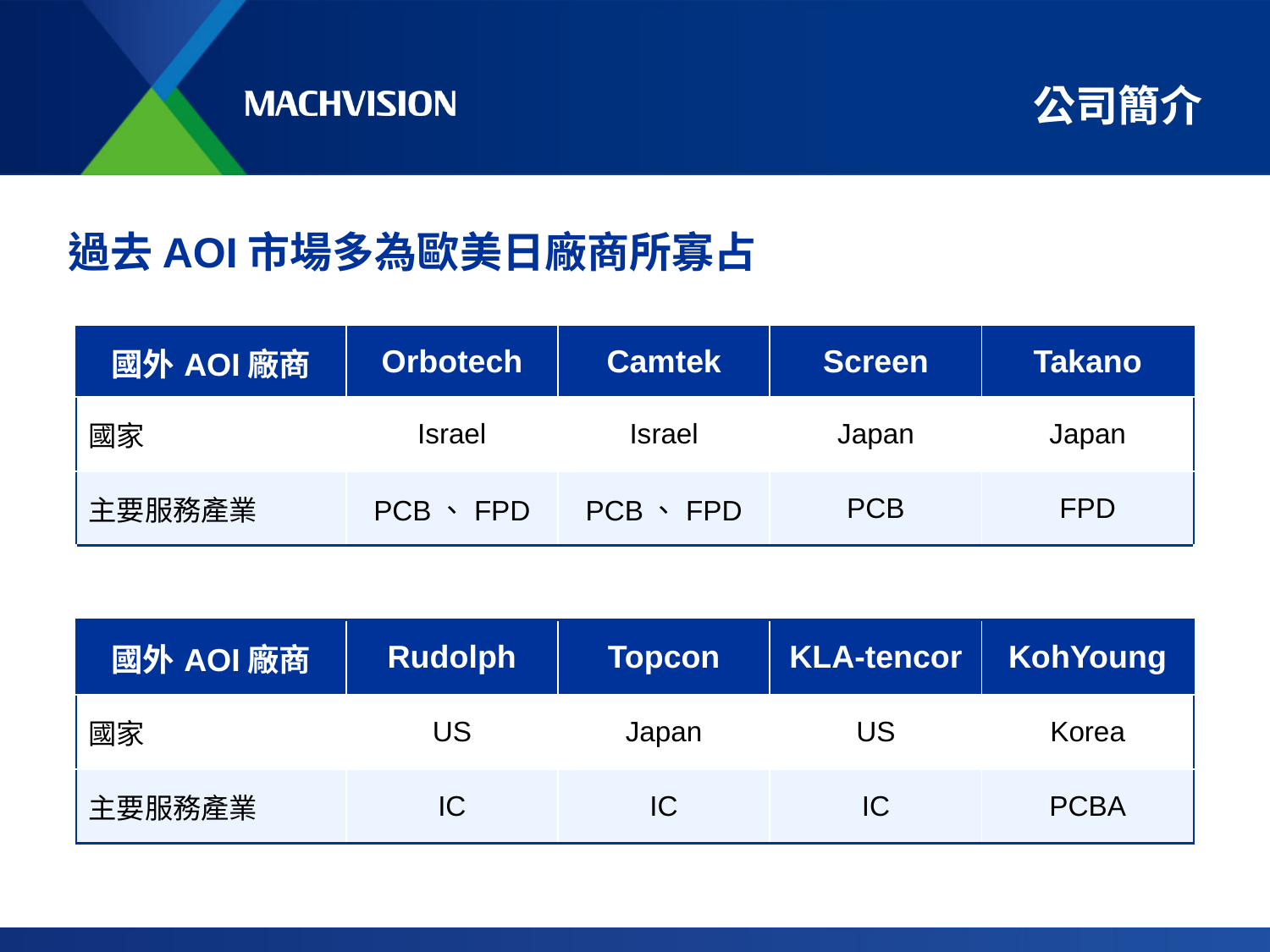

# 公司簡介
過去AOI市場多為歐美日廠商所寡占
| 國外AOI廠商 | Orbotech | Camtek | Screen | Takano |
| --- | --- | --- | --- | --- |
| 國家 | Israel | Israel | Japan | Japan |
| 主要服務產業 | PCB、FPD | PCB、FPD | PCB | FPD |
|  |  |  |  |  |
| 國外AOI廠商 | Rudolph | Topcon | KLA-tencor | KohYoung |
| 國家 | US | Japan | US | Korea |
| 主要服務產業 | IC | IC | IC | PCBA |